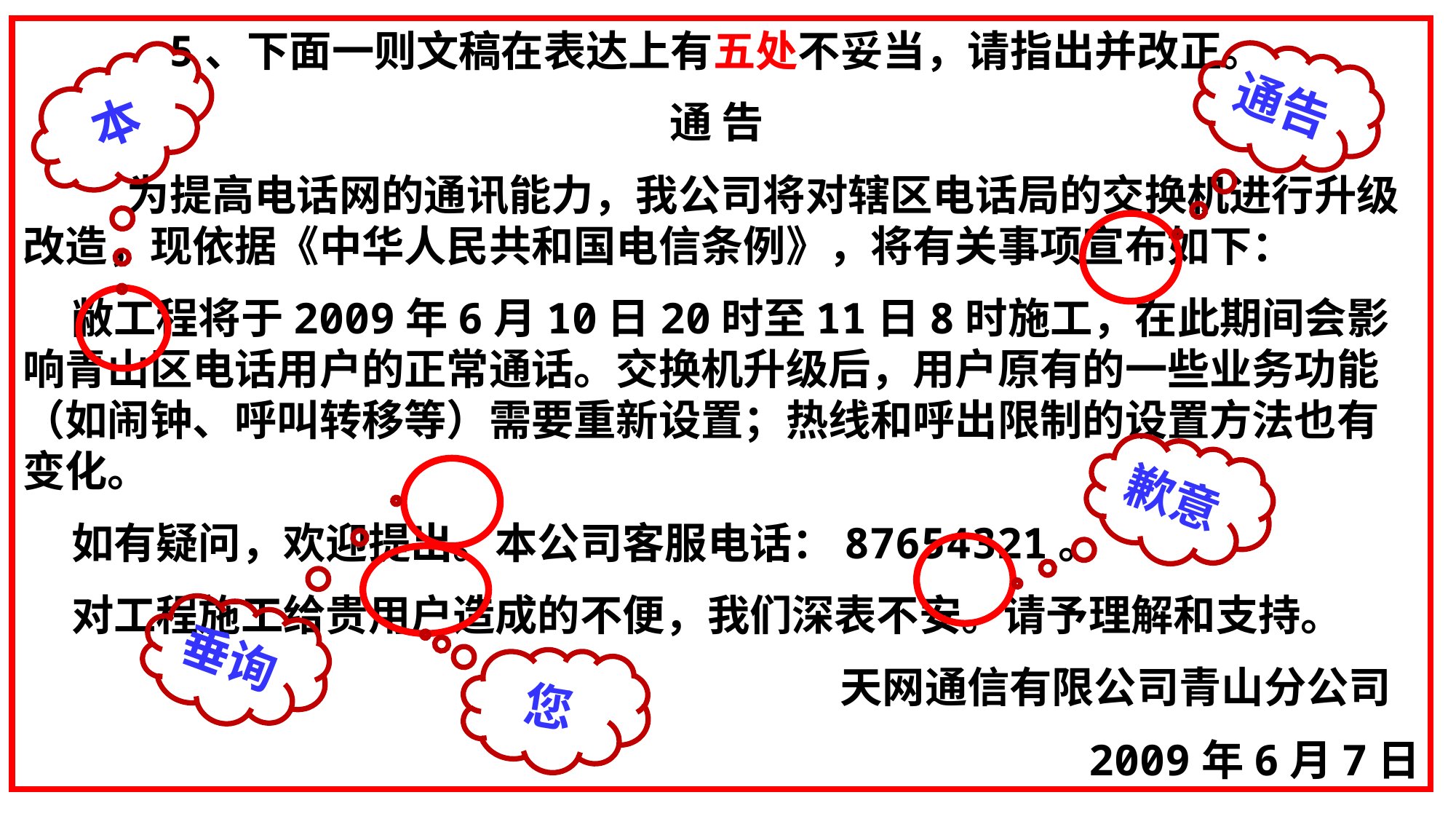

5、下面一则文稿在表达上有五处不妥当，请指出并改正。
通 告
 　　为提高电话网的通讯能力，我公司将对辖区电话局的交换机进行升级改造，现依据《中华人民共和国电信条例》，将有关事项宣布如下：
    敝工程将于2009年6月10日20时至11日8时施工，在此期间会影响青山区电话用户的正常通话。交换机升级后，用户原有的一些业务功能（如闹钟、呼叫转移等）需要重新设置；热线和呼出限制的设置方法也有变化。
    如有疑问，欢迎提出。本公司客服电话：87654321。
    对工程施工给贵用户造成的不便，我们深表不安。请予理解和支持。
天网通信有限公司青山分公司
2009年6月7日
通告
本

歉意

垂询
您